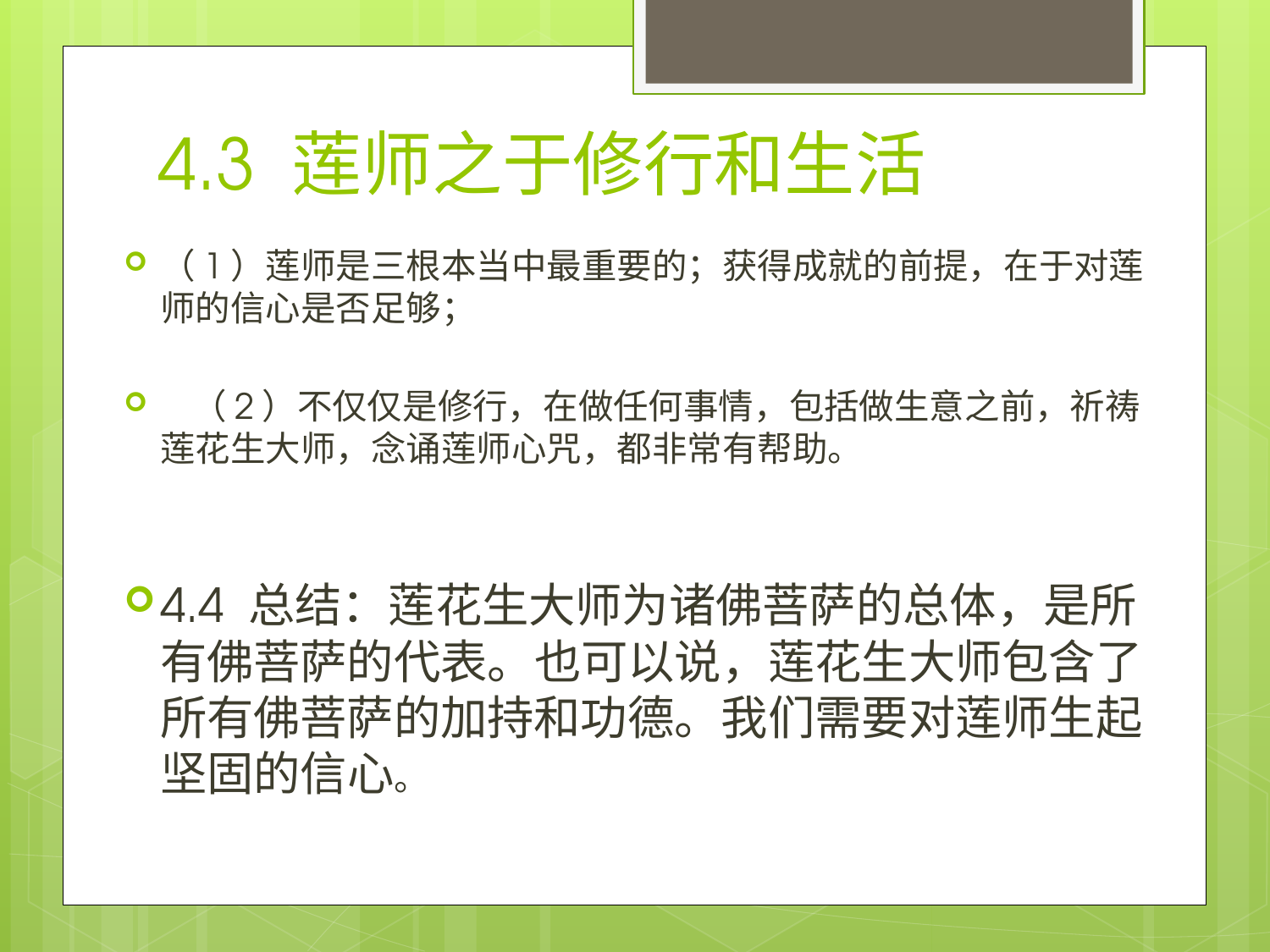

# 4.3 莲师之于修行和生活
（1）莲师是三根本当中最重要的；获得成就的前提，在于对莲师的信心是否足够；

   （2）不仅仅是修行，在做任何事情，包括做生意之前，祈祷莲花生大师，念诵莲师心咒，都非常有帮助。

4.4 总结：莲花生大师为诸佛菩萨的总体，是所有佛菩萨的代表。也可以说，莲花生大师包含了所有佛菩萨的加持和功德。我们需要对莲师生起坚固的信心。